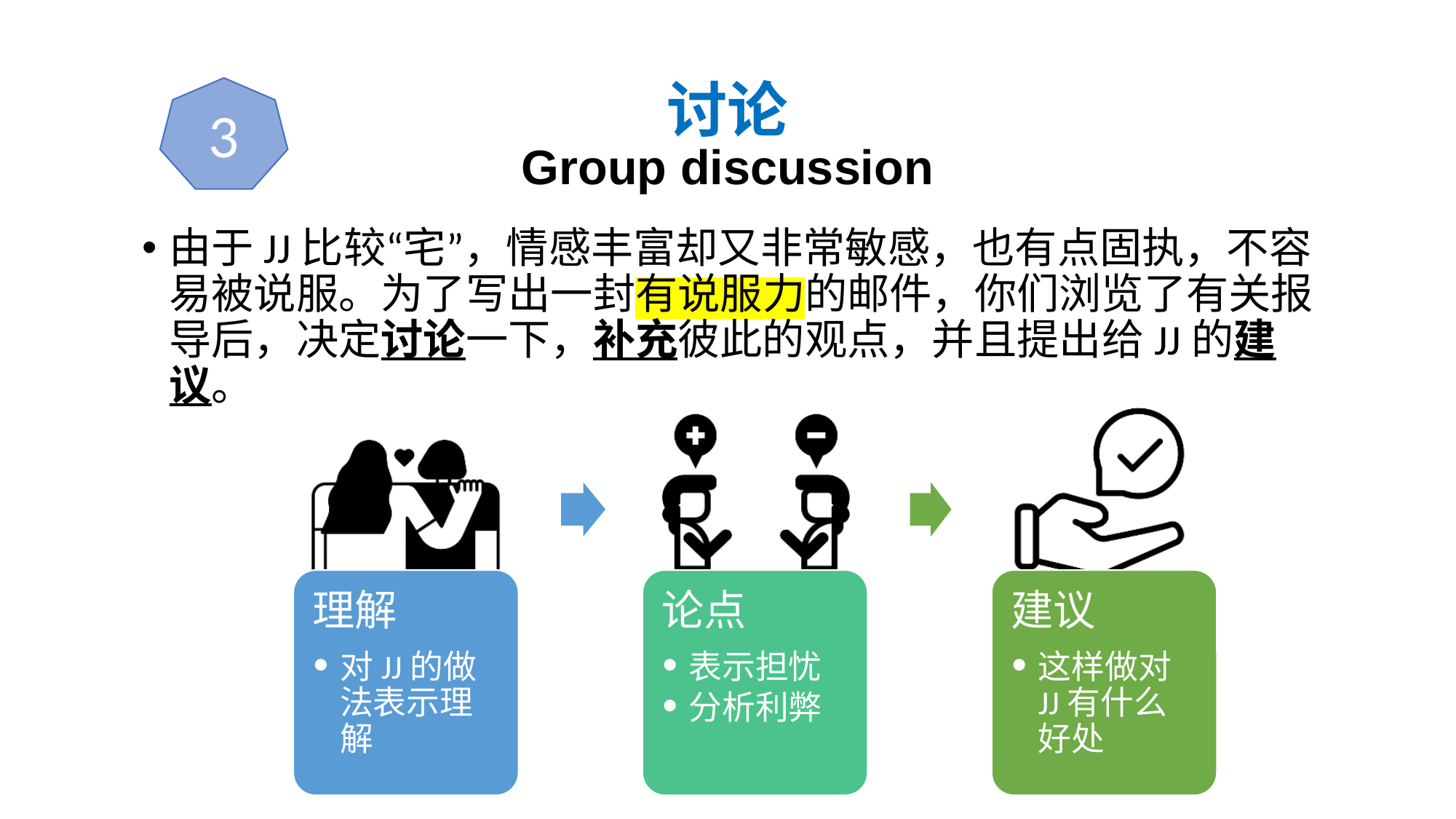

# 讨论 Group discussion
3
由于JJ比较“宅”，情感丰富却又非常敏感，也有点固执，不容易被说服。为了写出一封有说服力的邮件，你们浏览了有关报导后，决定讨论一下，补充彼此的观点，并且提出给JJ的建议。

理解
对JJ的做法表示理解
论点
表示担忧
分析利弊
建议
这样做对JJ有什么好处